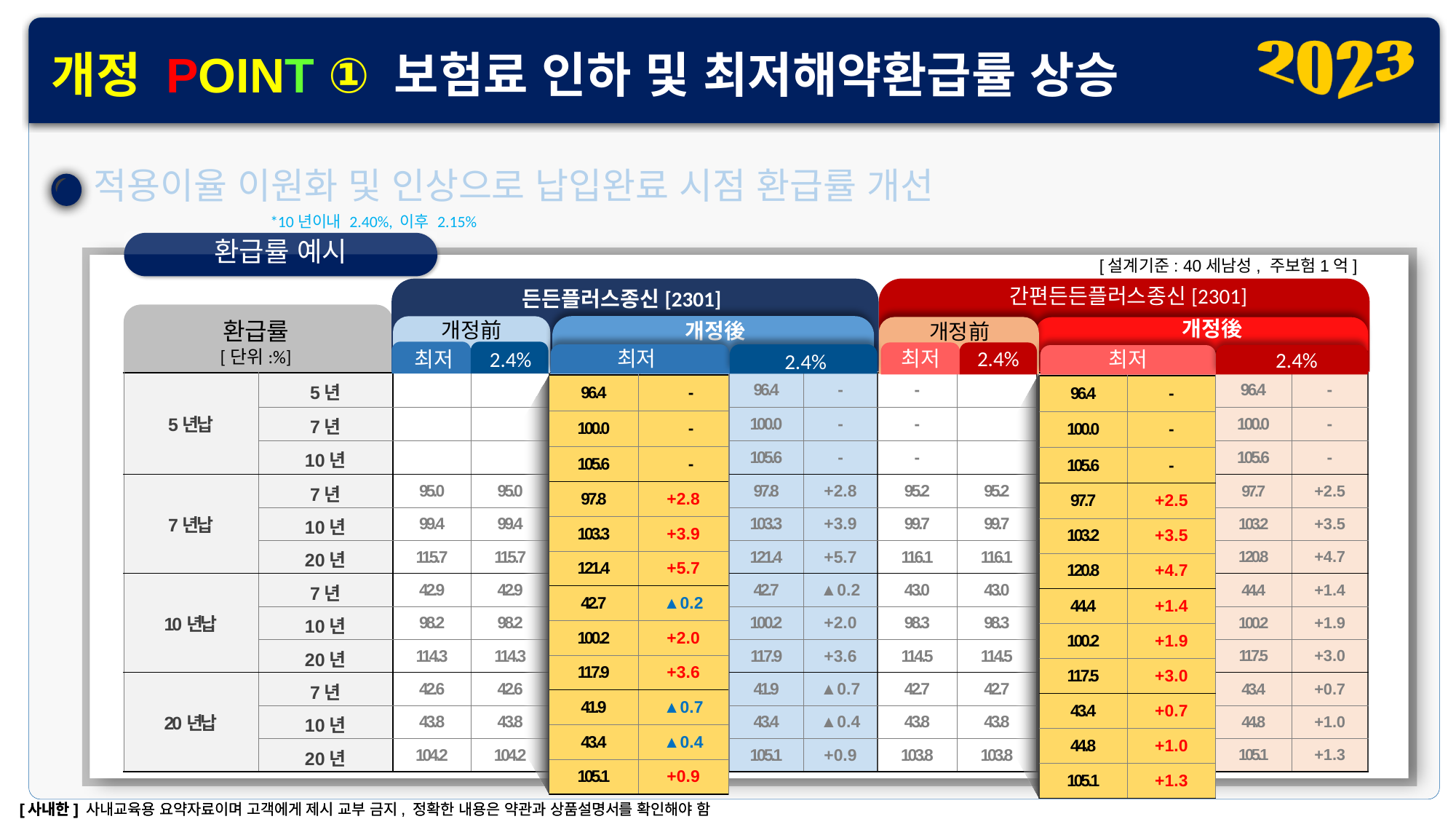

개정 POINT ① 보험료 인하 및 최저해약환급률 상승
적용이율 이원화 및 인상으로 납입완료 시점 환급률 개선
*10년이내 2.40%, 이후 2.15%
환급률 예시

[설계기준: 40세남성, 주보험1억]
간편든든플러스종신[2301]

개정後
개정前

2.4%
최저
최저
2.4%
개정後

든든플러스종신[2301]
개정前
개정後

최저
최저
2.4%

2.4%

환급률
[단위:%]
| 5년납 | 5년 |  |  | 96.4 | - | 96.4 | - | - |  | 96.4 | - | 96.4 | - |
| --- | --- | --- | --- | --- | --- | --- | --- | --- | --- | --- | --- | --- | --- |
|  | 7년 |  |  | 100.0 | - | 100.0 | - | - |  | 100.0 | - | 100.0 | - |
|  | 10년 |  |  | 105.6 | - | 105.6 | - | - |  | 105.6 | - | 105.6 | - |
| 7년납 | 7년 | 95.0 | 95.0 | 97.8 | +2.8 | 97.8 | +2.8 | 95.2 | 95.2 | 97.7 | +2.5 | 97.7 | +2.5 |
|  | 10년 | 99.4 | 99.4 | 103.3 | +3.9 | 103.3 | +3.9 | 99.7 | 99.7 | 103.2 | +3.5 | 103.2 | +3.5 |
|  | 20년 | 115.7 | 115.7 | 121.4 | +5.7 | 121.4 | +5.7 | 116.1 | 116.1 | 120.8 | +4.7 | 120.8 | +4.7 |
| 10년납 | 7년 | 42.9 | 42.9 | 42.7 | ▼0.2 | 42.7 | ▲0.2 | 43.0 | 43.0 | 44.4 | +1.4 | 44.4 | +1.4 |
|  | 10년 | 98.2 | 98.2 | 100.2 | +2.0 | 100.2 | +2.0 | 98.3 | 98.3 | 100.2 | +1.9 | 100.2 | +1.9 |
|  | 20년 | 114.3 | 114.3 | 117.9 | +3.6 | 117.9 | +3.6 | 114.5 | 114.5 | 117.5 | +3.0 | 117.5 | +3.0 |
| 20년납 | 7년 | 42.6 | 42.6 | 41.9 | ▼0.7 | 41.9 | ▲0.7 | 42.7 | 42.7 | 43.4 | +0.7 | 43.4 | +0.7 |
|  | 10년 | 43.8 | 43.8 | 43.4 | ▼0.4 | 43.4 | ▲0.4 | 43.8 | 43.8 | 44.8 | +1.0 | 44.8 | +1.0 |
|  | 20년 | 104.2 | 104.2 | 105.1 | +0.9 | 105.1 | +0.9 | 103.8 | 103.8 | 105.1 | +1.3 | 105.1 | +1.3 |
| 96.4 | - |
| --- | --- |
| 100.0 | - |
| 105.6 | - |
| 97.8 | +2.8 |
| 103.3 | +3.9 |
| 121.4 | +5.7 |
| 42.7 | ▲0.2 |
| 100.2 | +2.0 |
| 117.9 | +3.6 |
| 41.9 | ▲0.7 |
| 43.4 | ▲0.4 |
| 105.1 | +0.9 |
| 96.4 | - |
| --- | --- |
| 100.0 | - |
| 105.6 | - |
| 97.7 | +2.5 |
| 103.2 | +3.5 |
| 120.8 | +4.7 |
| 44.4 | +1.4 |
| 100.2 | +1.9 |
| 117.5 | +3.0 |
| 43.4 | +0.7 |
| 44.8 | +1.0 |
| 105.1 | +1.3 |